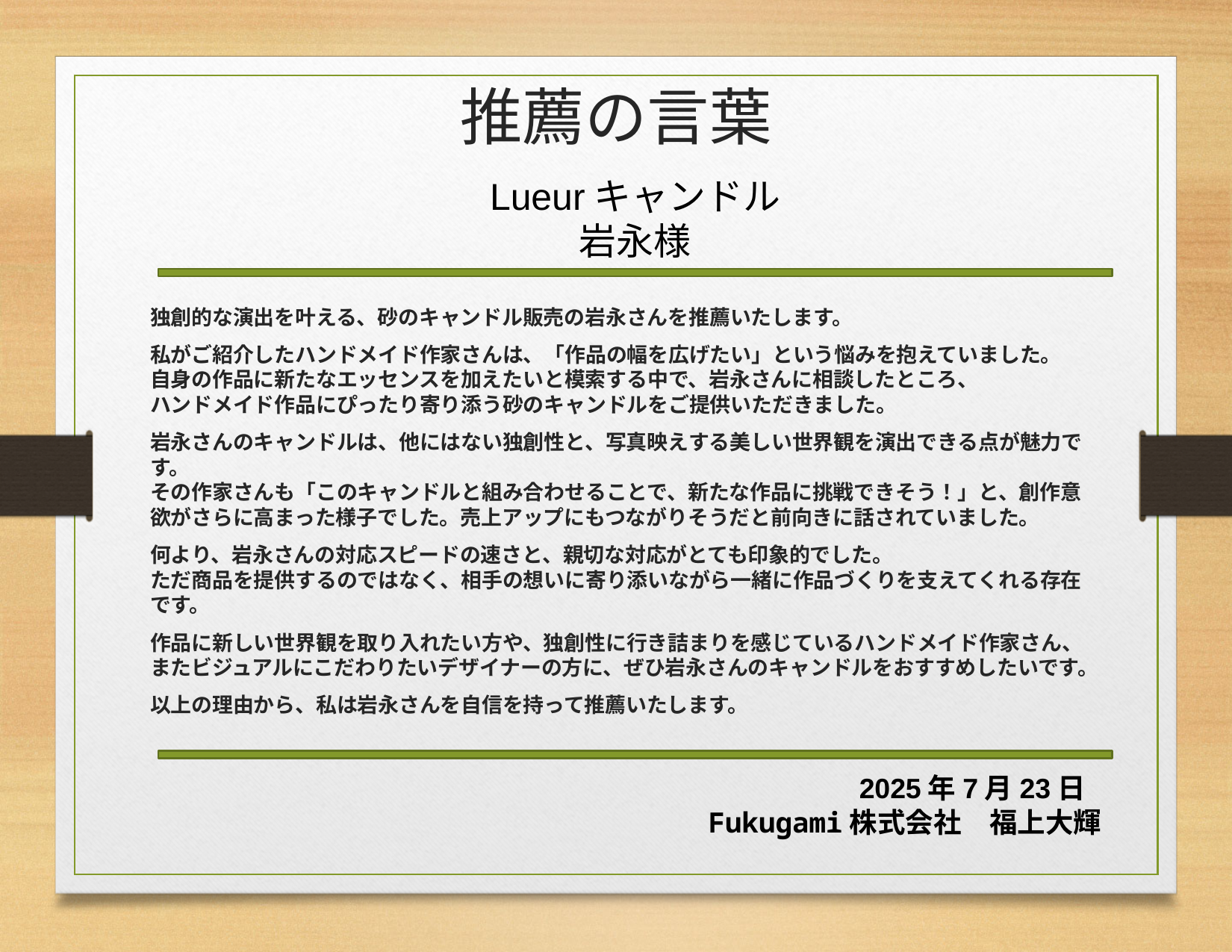

推薦の言葉
Lueurキャンドル
岩永様

独創的な演出を叶える、砂のキャンドル販売の岩永さんを推薦いたします。
私がご紹介したハンドメイド作家さんは、「作品の幅を広げたい」という悩みを抱えていました。
自身の作品に新たなエッセンスを加えたいと模索する中で、岩永さんに相談したところ、
ハンドメイド作品にぴったり寄り添う砂のキャンドルをご提供いただきました。
岩永さんのキャンドルは、他にはない独創性と、写真映えする美しい世界観を演出できる点が魅力です。
その作家さんも「このキャンドルと組み合わせることで、新たな作品に挑戦できそう！」と、創作意欲がさらに高まった様子でした。売上アップにもつながりそうだと前向きに話されていました。
何より、岩永さんの対応スピードの速さと、親切な対応がとても印象的でした。
ただ商品を提供するのではなく、相手の想いに寄り添いながら一緒に作品づくりを支えてくれる存在です。
作品に新しい世界観を取り入れたい方や、独創性に行き詰まりを感じているハンドメイド作家さん、またビジュアルにこだわりたいデザイナーの方に、ぜひ岩永さんのキャンドルをおすすめしたいです。
以上の理由から、私は岩永さんを自信を持って推薦いたします。

2025年7月23日
Fukugami株式会社　福上大輝